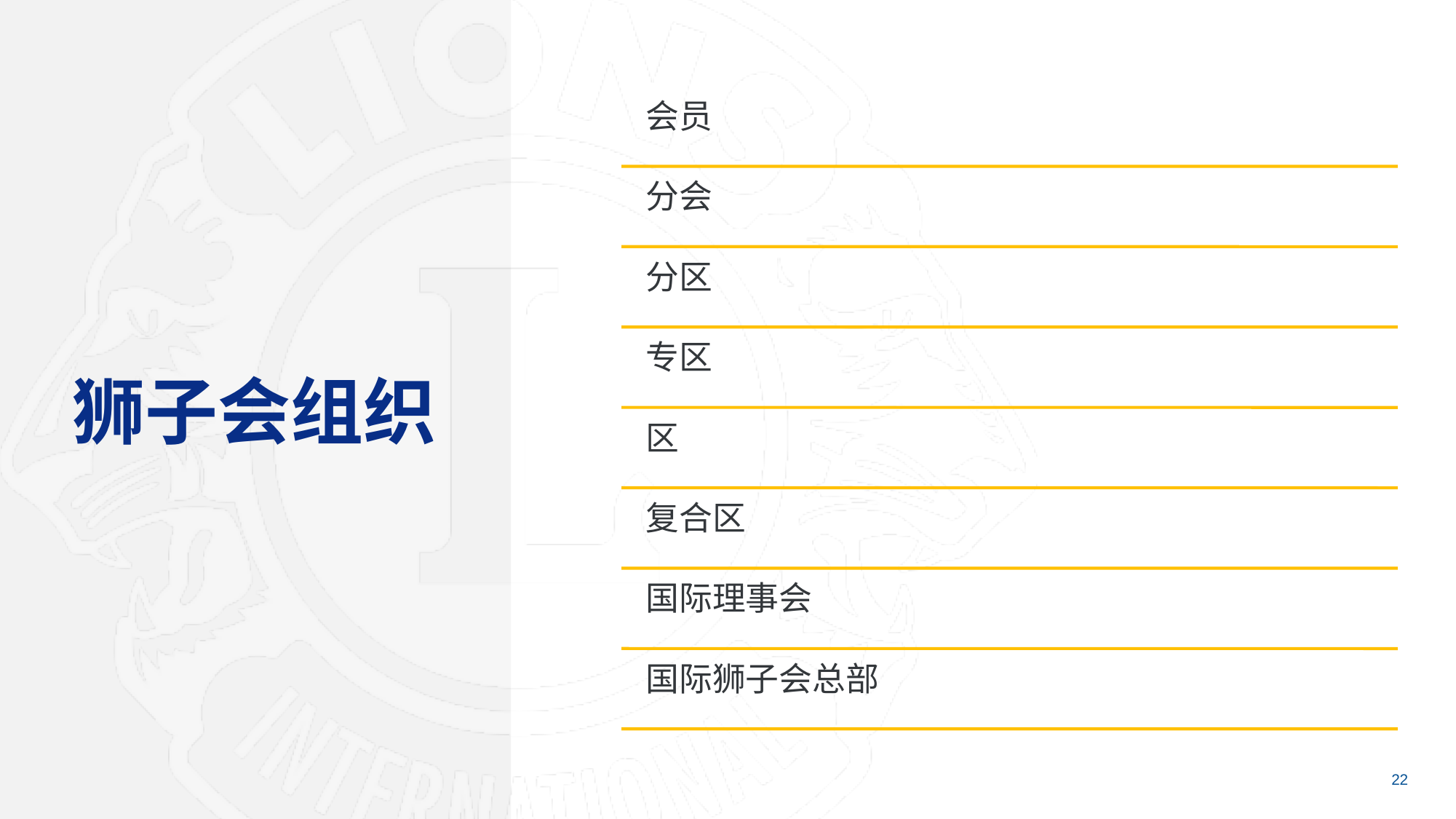

会员
分会
分区
专区
区
复合区
国际理事会
国际狮子会总部
狮子会组织